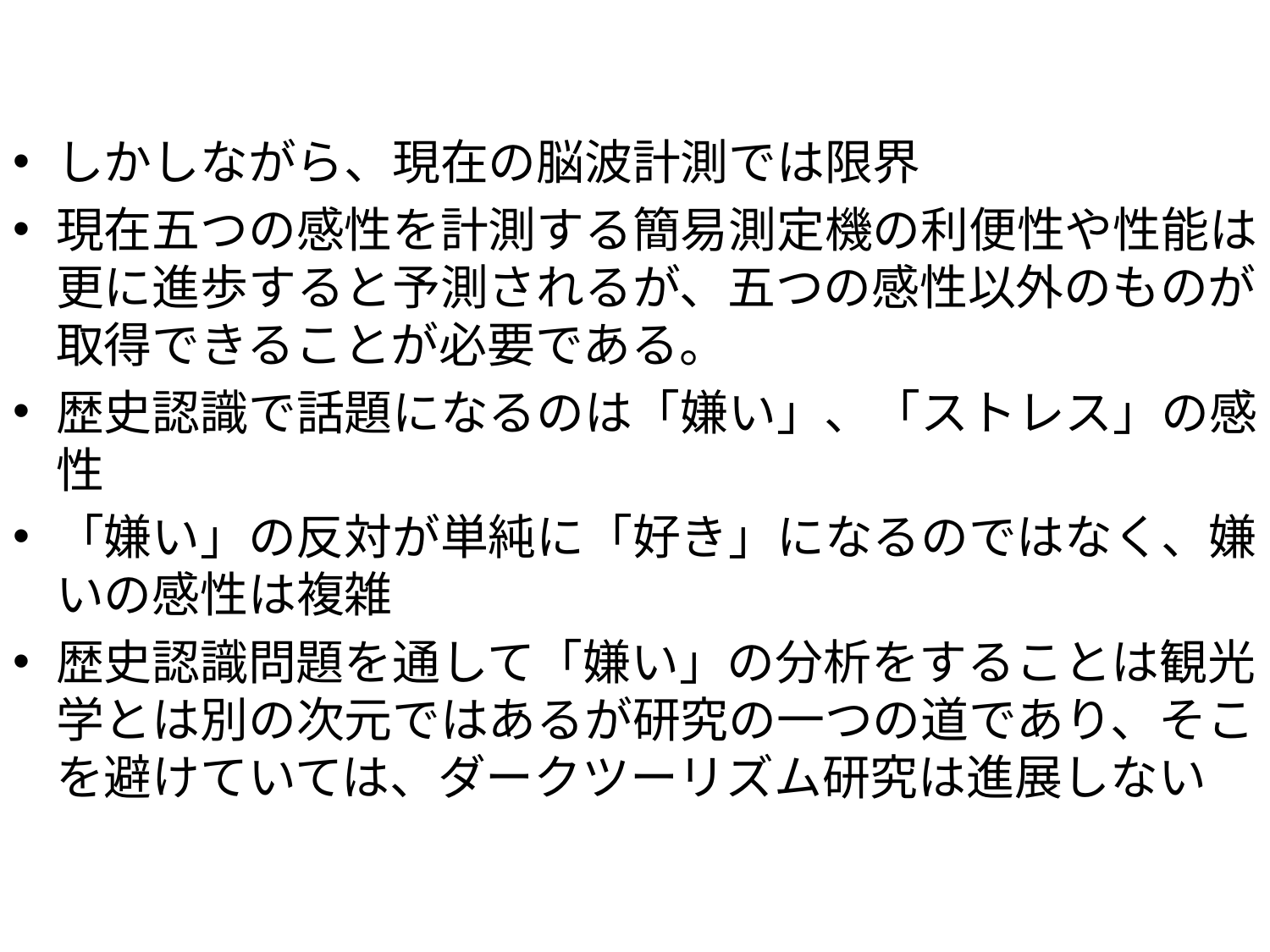

しかしながら、現在の脳波計測では限界
現在五つの感性を計測する簡易測定機の利便性や性能は更に進歩すると予測されるが、五つの感性以外のものが取得できることが必要である。
歴史認識で話題になるのは「嫌い」、「ストレス」の感性
「嫌い」の反対が単純に「好き」になるのではなく、嫌いの感性は複雑
歴史認識問題を通して「嫌い」の分析をすることは観光学とは別の次元ではあるが研究の一つの道であり、そこを避けていては、ダークツーリズム研究は進展しない